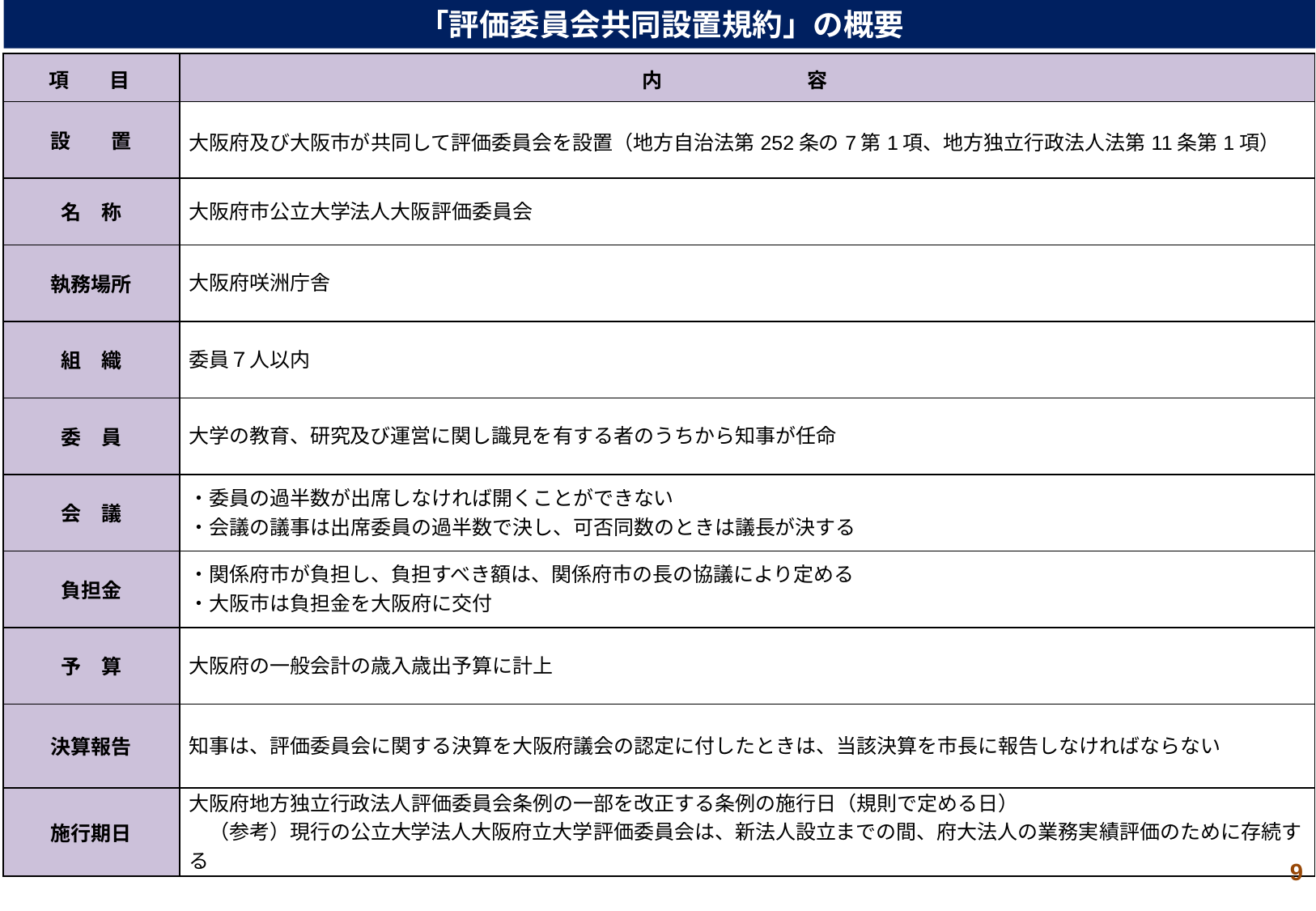

「評価委員会共同設置規約」の概要
| 項　　目 | 内 　　　　　 　容 |
| --- | --- |
| 設　　置 | 大阪府及び大阪市が共同して評価委員会を設置（地方自治法第252条の7第1項、地方独立行政法人法第11条第1項） |
| 名　称 | 大阪府市公立大学法人大阪評価委員会 |
| 執務場所 | 大阪府咲洲庁舎 |
| 組　織 | 委員７人以内 |
| 委　員 | 大学の教育、研究及び運営に関し識見を有する者のうちから知事が任命 |
| 会　議 | ・委員の過半数が出席しなければ開くことができない ・会議の議事は出席委員の過半数で決し、可否同数のときは議長が決する |
| 負担金 | ・関係府市が負担し、負担すべき額は、関係府市の長の協議により定める ・大阪市は負担金を大阪府に交付 |
| 予　算 | 大阪府の一般会計の歳入歳出予算に計上 |
| 決算報告 | 知事は、評価委員会に関する決算を大阪府議会の認定に付したときは、当該決算を市長に報告しなければならない |
| 施行期日 | 大阪府地方独立行政法人評価委員会条例の一部を改正する条例の施行日（規則で定める日） 　（参考）現行の公立大学法人大阪府立大学評価委員会は、新法人設立までの間、府大法人の業務実績評価のために存続する |
9